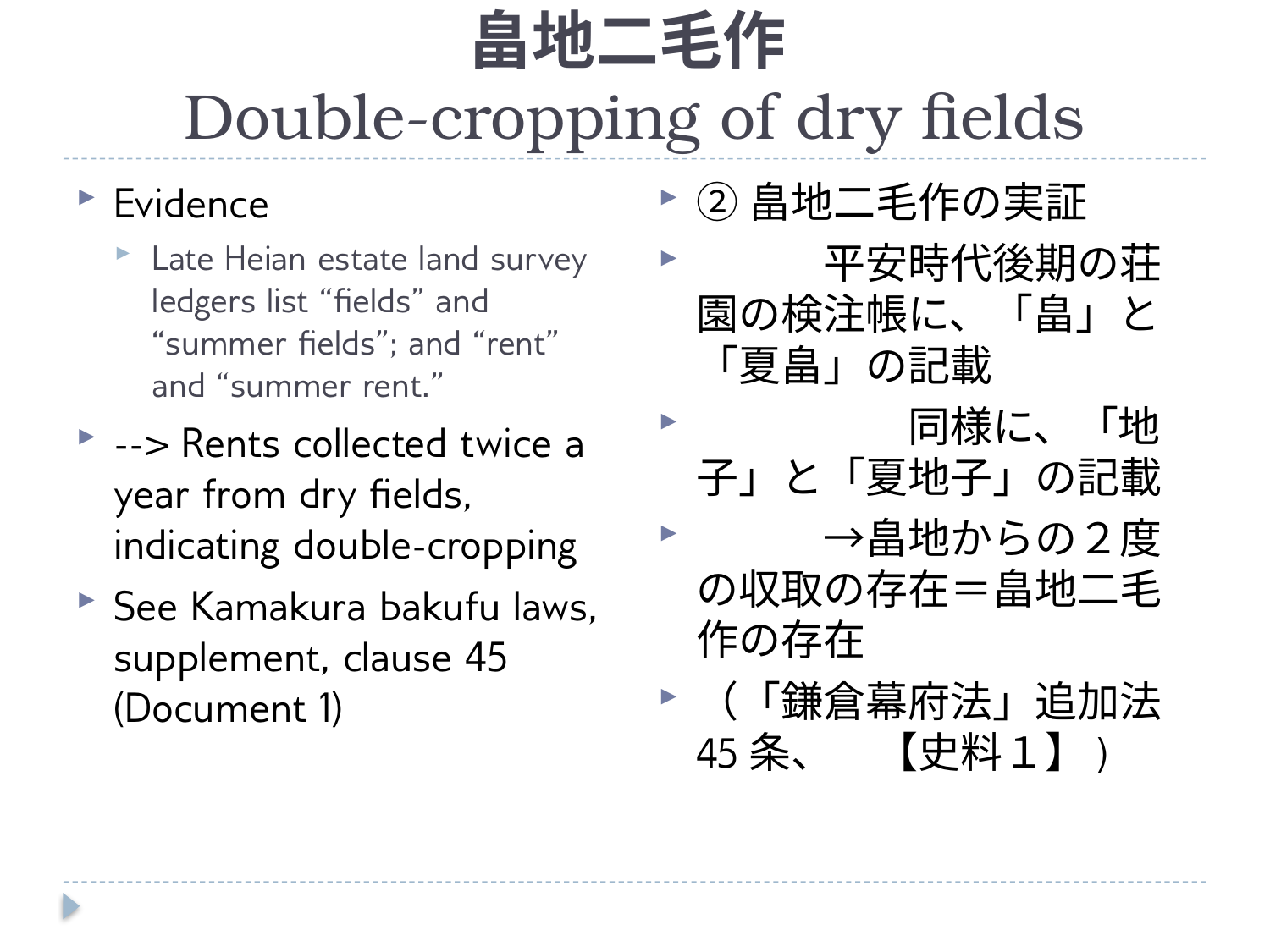

# 畠地二毛作 Double-cropping of dry fields
Evidence
Late Heian estate land survey ledgers list “fields” and “summer fields”; and “rent” and “summer rent.”
--> Rents collected twice a year from dry fields, indicating double-cropping
See Kamakura bakufu laws, supplement, clause 45  (Document 1)

②畠地二毛作の実証
　　　平安時代後期の荘園の検注帳に、「畠」と「夏畠」の記載
　　　　　同様に、「地子」と「夏地子」の記載
　　　→畠地からの２度の収取の存在＝畠地二毛作の存在
（「鎌倉幕府法」追加法45条、　【史料１】)